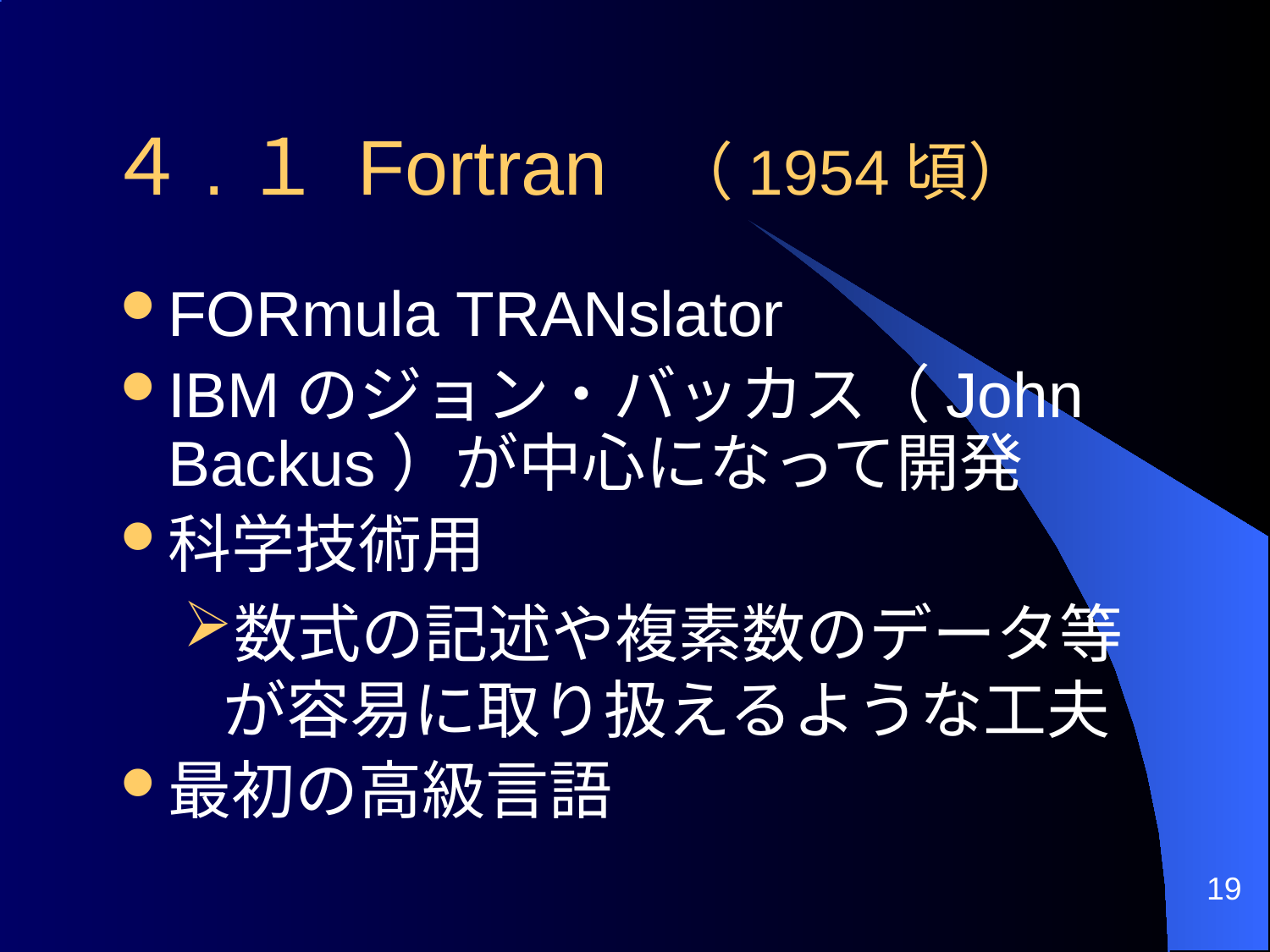

# ４.１ Fortran  （1954頃）
FORmula TRANslator
IBMのジョン・バッカス（John Backus）が中心になって開発
科学技術用
数式の記述や複素数のデータ等が容易に取り扱えるような工夫
最初の高級言語
19